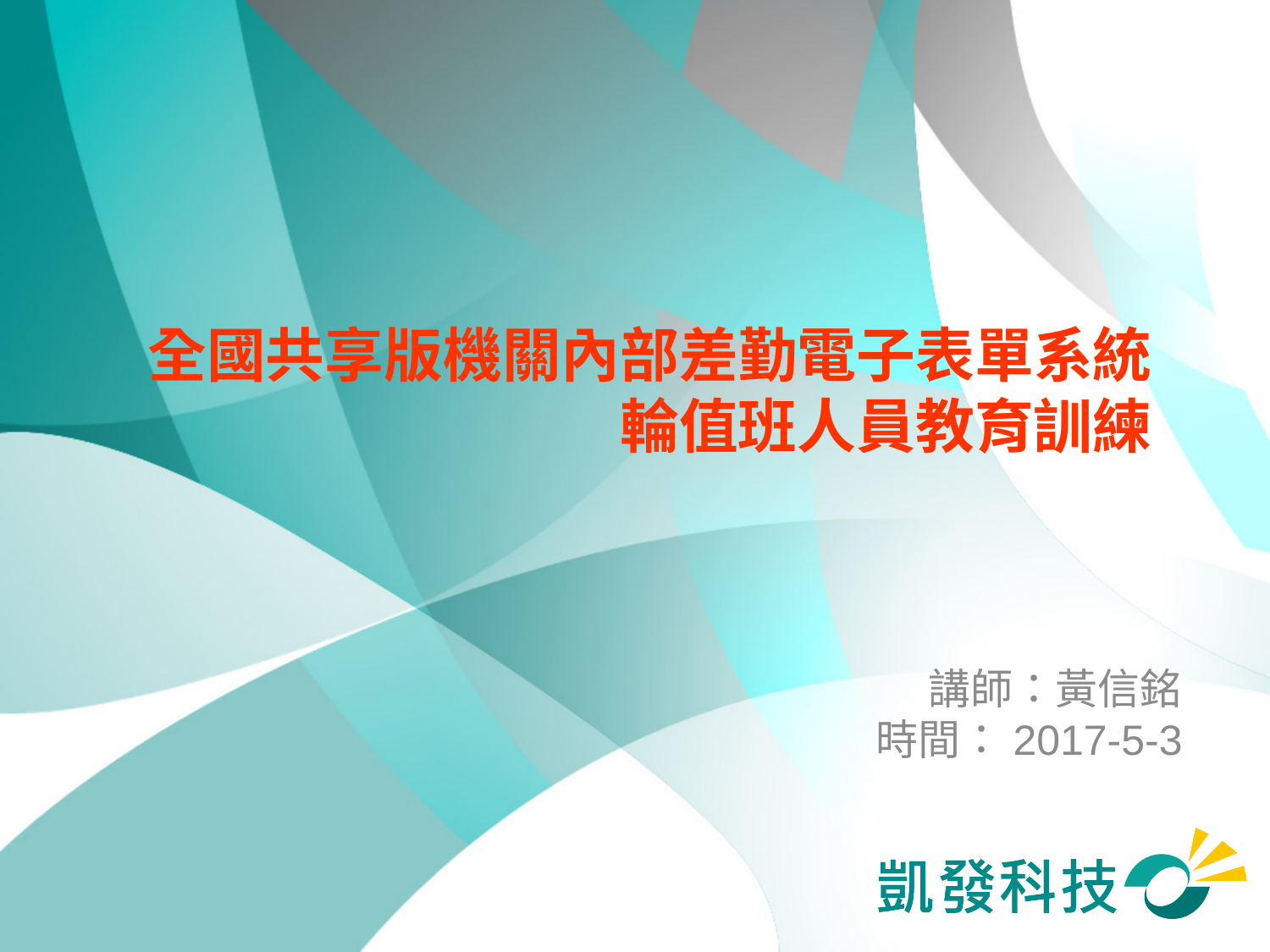

全國共享版機關內部差勤電子表單系統
輪值班人員教育訓練
講師：黃信銘
時間：2017-5-3